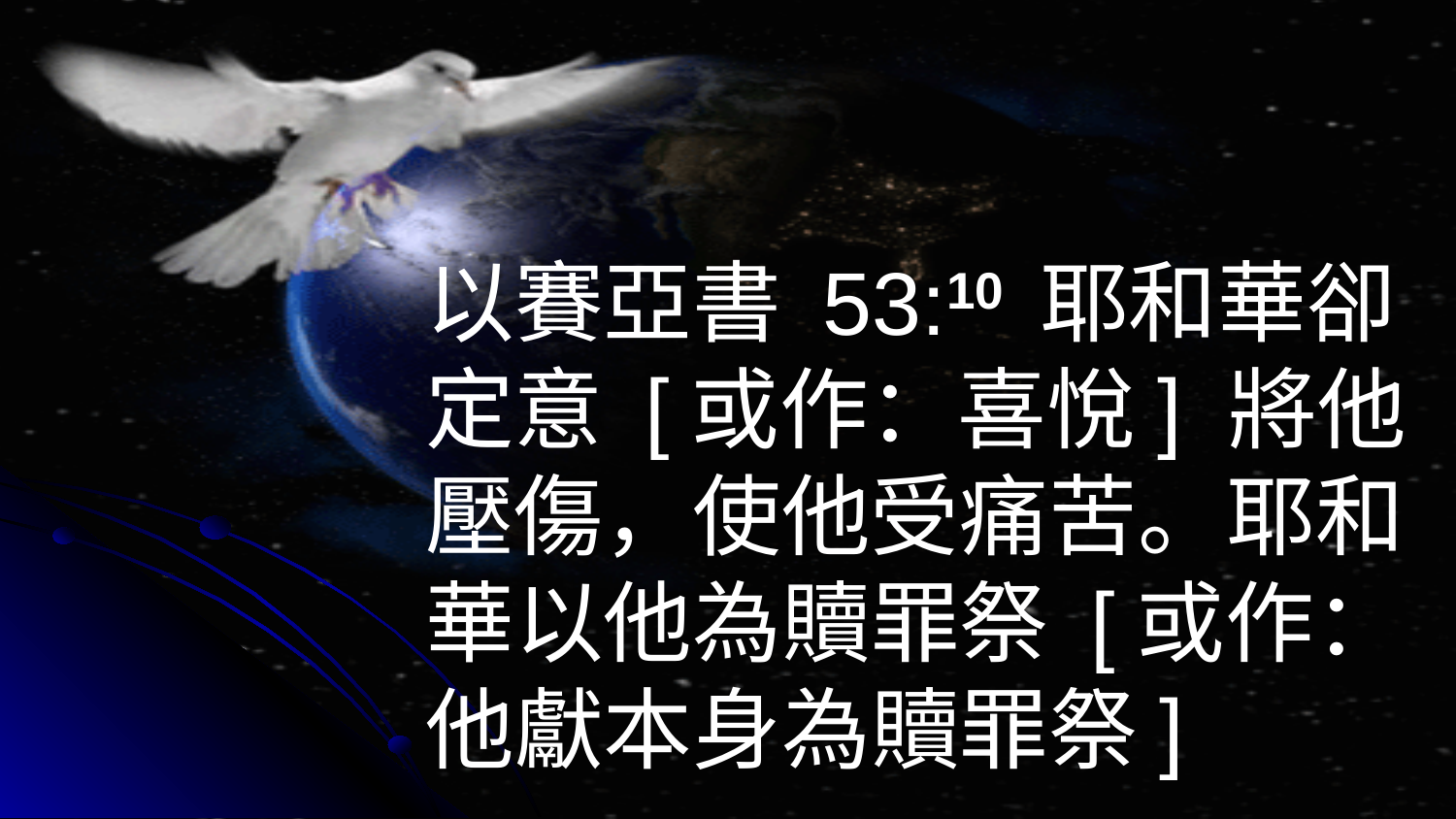

以賽亞書 53:10 耶和華卻定意 [或作：喜悅] 將他壓傷，使他受痛苦。耶和華以他為贖罪祭 [或作：他獻本身為贖罪祭]